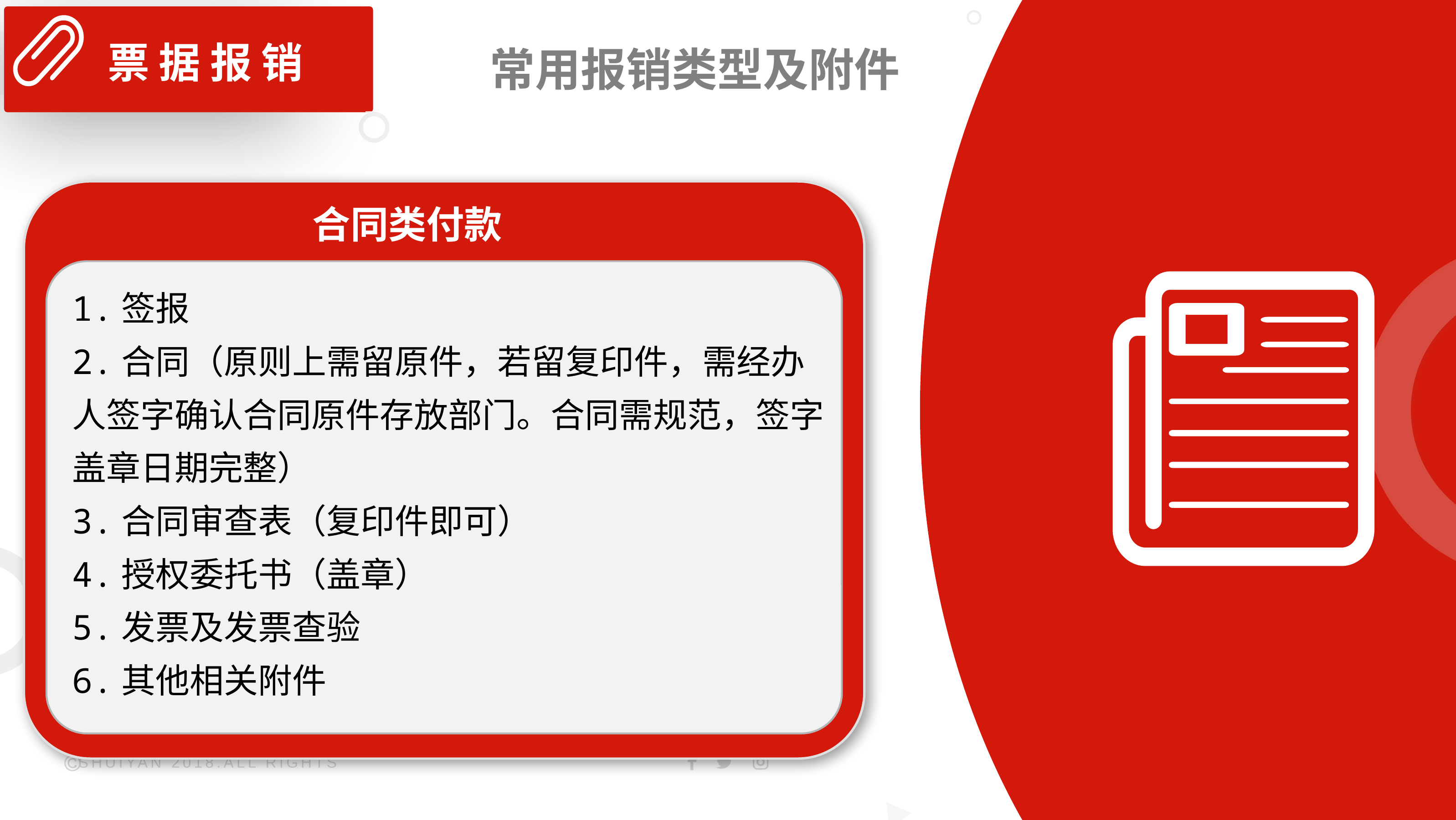

票 据 报 销

常用报销类型及附件

e7d195523061f1c08d347f6bf0421bdacd46f3c1815d51b81E1CE79090F8942429A56C6AE2B3163BABA1A3FCE285BEC4FF43A5085572A94AD2C0A17AE448F24FA68DD62479D8C0666FEB6710638384D2F47D54AD7F2B38C31C3B99B76A89660301726A9D05E3076D994655C875AFB6398CC990E92458F1723353D8B77001E359D0255144837ABB732F92F6F6B54F9D7E

合同类付款

1.签报
2.合同（原则上需留原件，若留复印件，需经办人签字确认合同原件存放部门。合同需规范，签字盖章日期完整）
3.合同审查表（复印件即可）
4.授权委托书（盖章）
5.发票及发票查验
6.其他相关附件